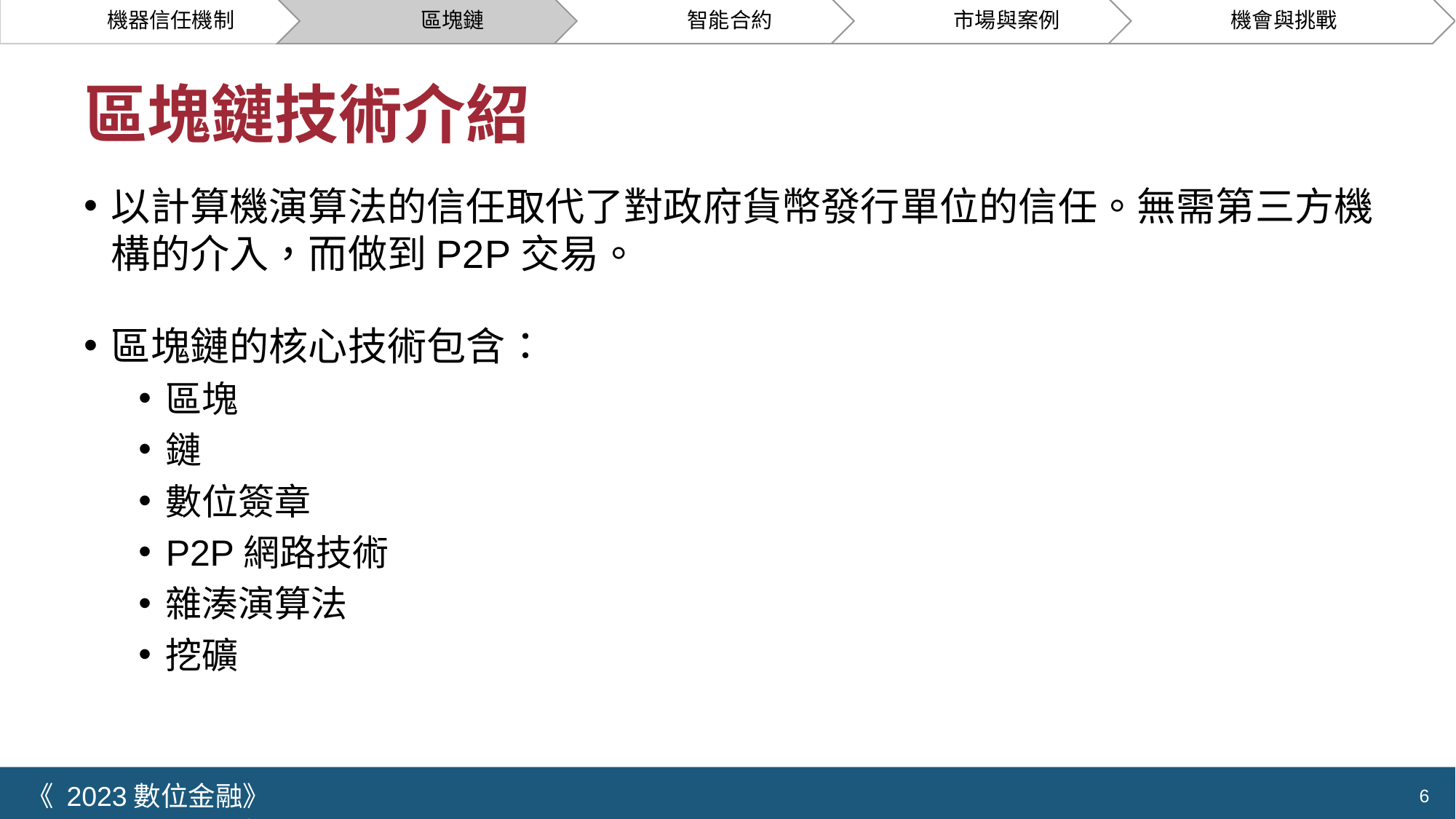

機器信任機制
區塊鏈
智能合約
市場與案例
機會與挑戰
# 區塊鏈技術介紹
以計算機演算法的信任取代了對政府貨幣發行單位的信任。無需第三方機構的介入，而做到P2P交易。

區塊鏈的核心技術包含：
區塊
鏈
數位簽章
P2P網路技術
雜湊演算法
挖礦

《 2023數位金融》                                                                                                                                            	NYCU.IIM.IEBI Lab
6